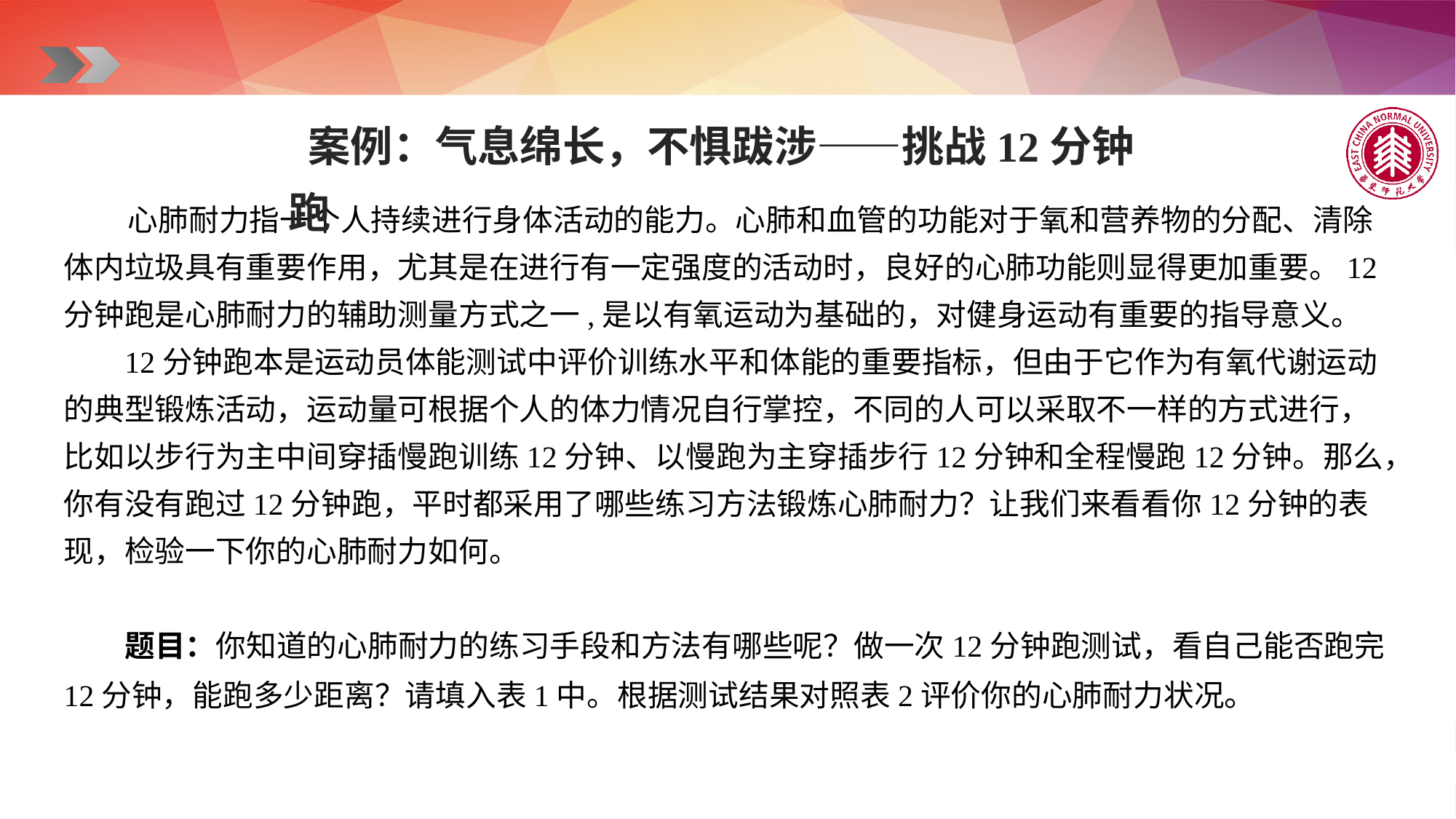

案例：气息绵长，不惧跋涉——挑战12分钟跑

        心肺耐力指一个人持续进行身体活动的能力。心肺和血管的功能对于氧和营养物的分配、清除体内垃圾具有重要作用，尤其是在进行有一定强度的活动时，良好的心肺功能则显得更加重要。12分钟跑是心肺耐力的辅助测量方式之一,是以有氧运动为基础的，对健身运动有重要的指导意义。
        12分钟跑本是运动员体能测试中评价训练水平和体能的重要指标，但由于它作为有氧代谢运动的典型锻炼活动，运动量可根据个人的体力情况自行掌控，不同的人可以采取不一样的方式进行，比如以步行为主中间穿插慢跑训练12分钟、以慢跑为主穿插步行12分钟和全程慢跑12分钟。那么，你有没有跑过12分钟跑，平时都采用了哪些练习方法锻炼心肺耐力？让我们来看看你12分钟的表现，检验一下你的心肺耐力如何。

        题目：你知道的心肺耐力的练习手段和方法有哪些呢？做一次12分钟跑测试，看自己能否跑完12分钟，能跑多少距离？请填入表1中。根据测试结果对照表2评价你的心肺耐力状况。